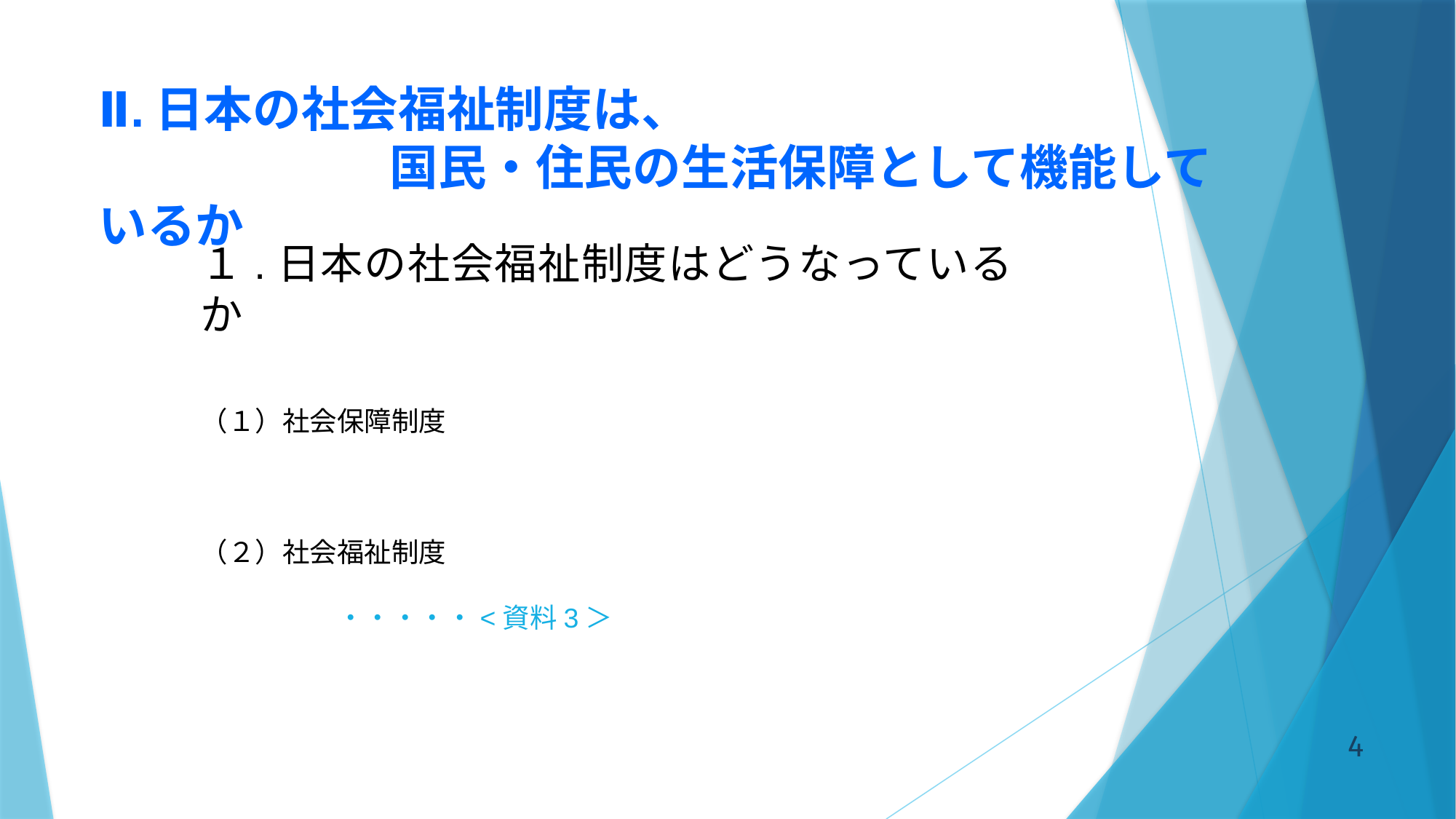

# Ⅱ.日本の社会福祉制度は、 　　　　　　国民・住民の生活保障として機能しているか
１.日本の社会福祉制度はどうなっているか

（１）社会保障制度

（２）社会福祉制度
　　　　　　　　　　　　　　　　　　　　　　　　　　　　　　　　　　・・・・・<資料3＞

4